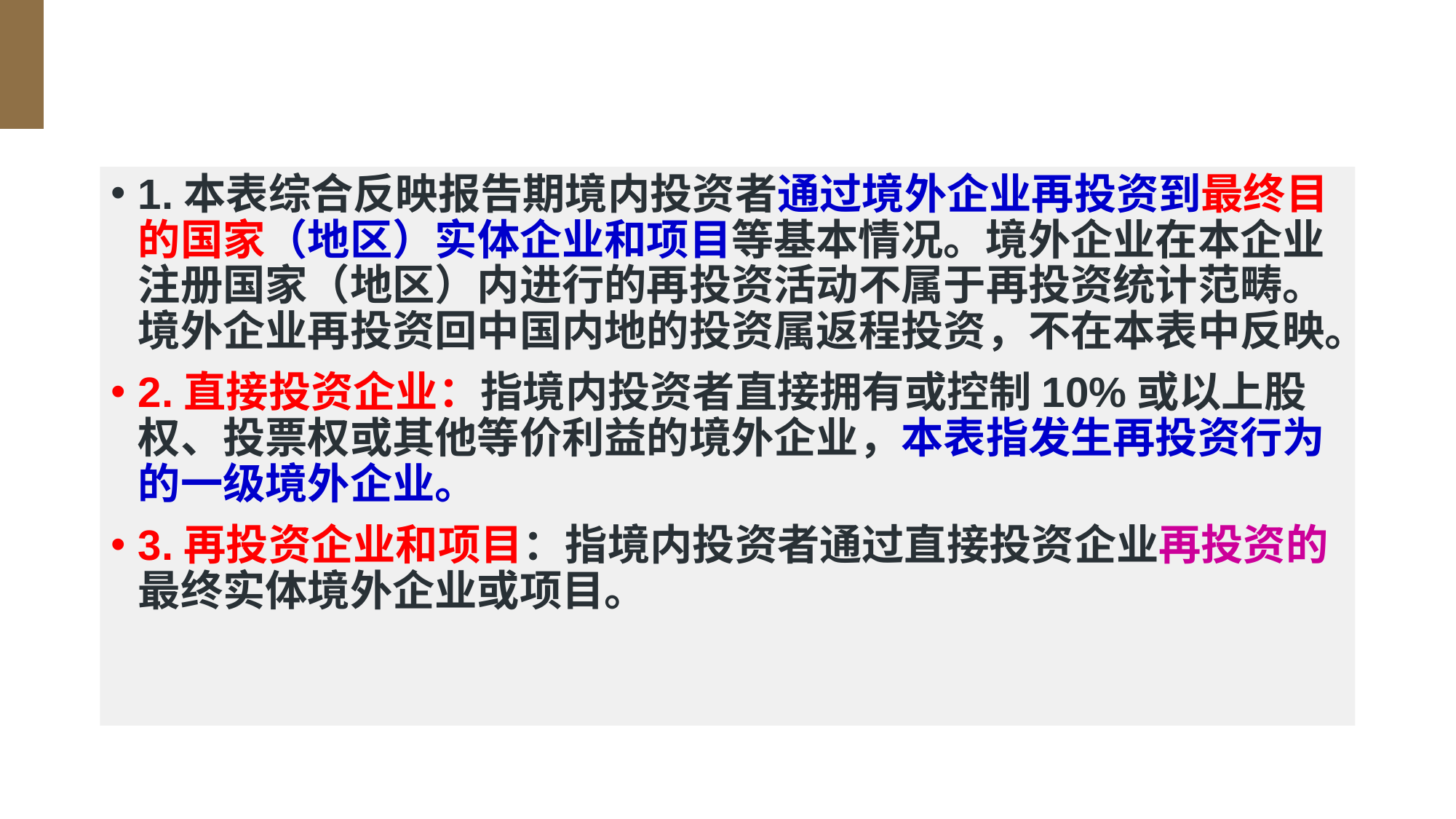

#
1.本表综合反映报告期境内投资者通过境外企业再投资到最终目的国家（地区）实体企业和项目等基本情况。境外企业在本企业注册国家（地区）内进行的再投资活动不属于再投资统计范畴。境外企业再投资回中国内地的投资属返程投资，不在本表中反映。
2.直接投资企业：指境内投资者直接拥有或控制10%或以上股权、投票权或其他等价利益的境外企业，本表指发生再投资行为的一级境外企业。
3.再投资企业和项目：指境内投资者通过直接投资企业再投资的最终实体境外企业或项目。